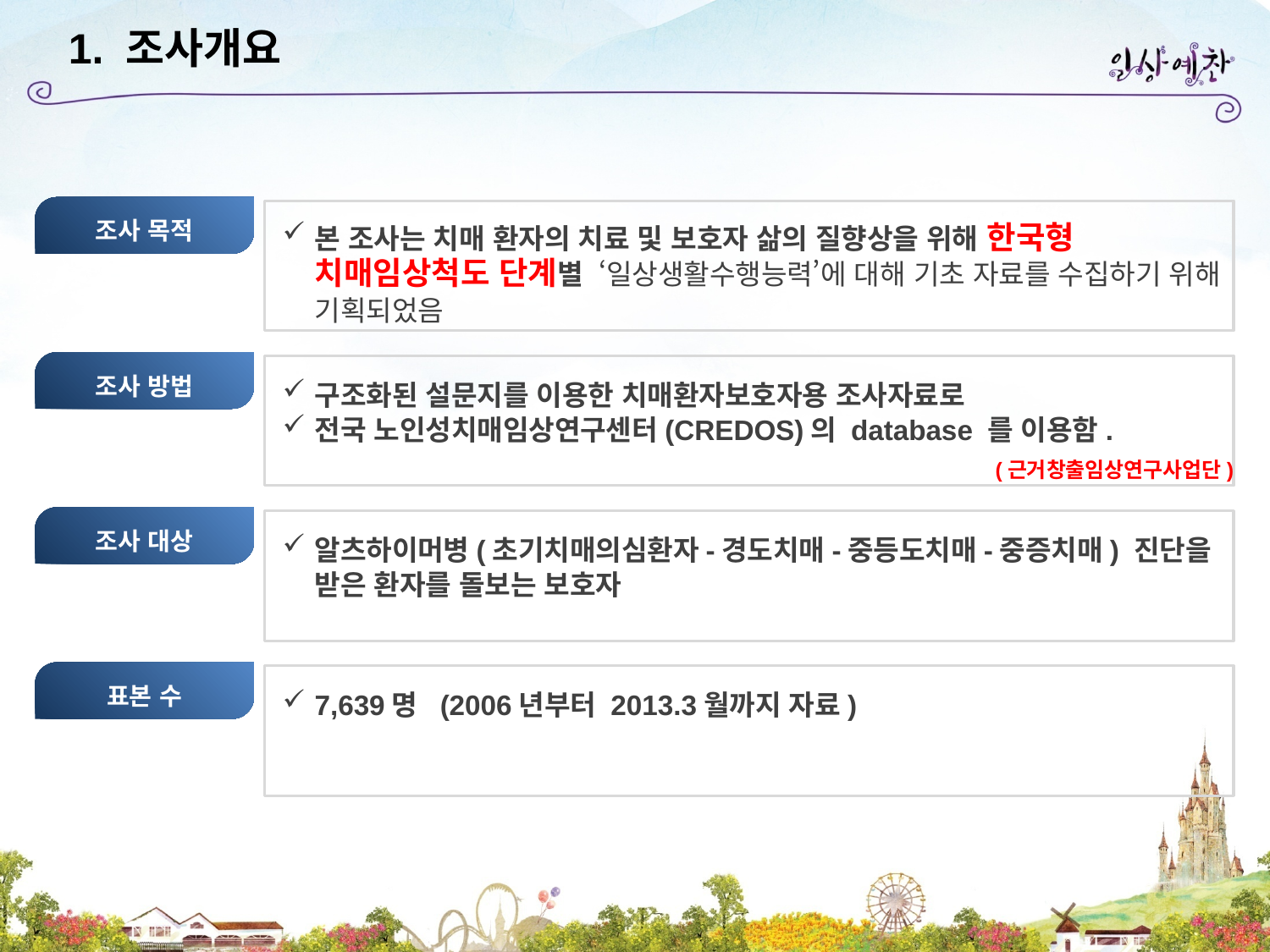

1. 조사개요
조사 목적
본 조사는 치매 환자의 치료 및 보호자 삶의 질향상을 위해 한국형 치매임상척도 단계별  ‘일상생활수행능력’에 대해 기초 자료를 수집하기 위해 기획되었음
조사 방법
구조화된 설문지를 이용한 치매환자보호자용 조사자료로
전국 노인성치매임상연구센터(CREDOS)의 database 를 이용함.
(근거창출임상연구사업단)
조사 대상
알츠하이머병(초기치매의심환자-경도치매-중등도치매-중증치매) 진단을 받은 환자를 돌보는 보호자
표본 수
7,639명  (2006년부터 2013.3월까지 자료)